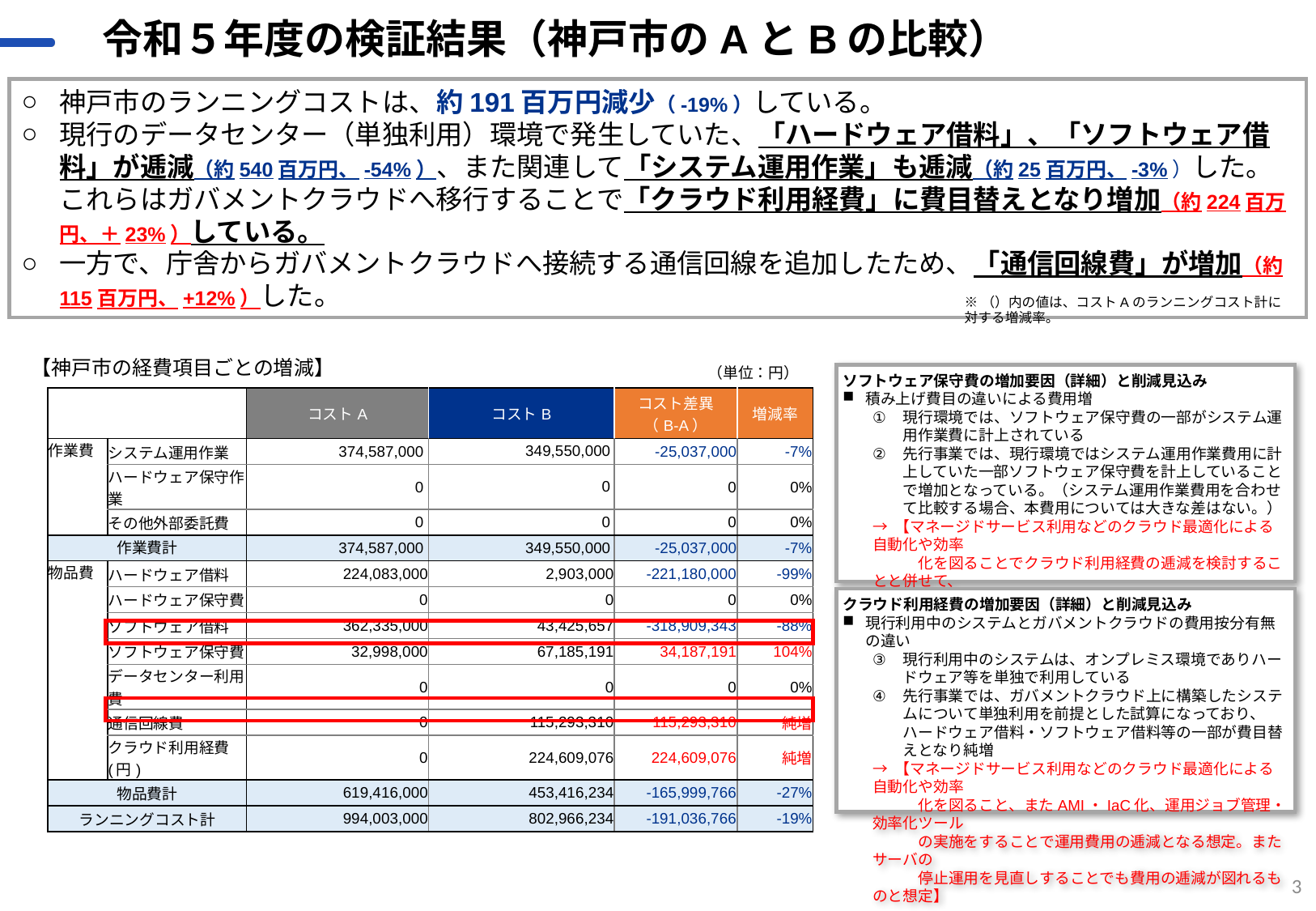

# 令和５年度の検証結果（神戸市のAとBの比較）
神戸市のランニングコストは、約191百万円減少（-19%）している。
現行のデータセンター（単独利用）環境で発生していた、「ハードウェア借料」、「ソフトウェア借料」が逓減（約540百万円、-54%）、また関連して「システム運用作業」も逓減（約25百万円、-3%）した。これらはガバメントクラウドへ移行することで「クラウド利用経費」に費目替えとなり増加（約224百万円、＋23%）している。
一方で、庁舎からガバメントクラウドへ接続する通信回線を追加したため、「通信回線費」が増加（約115百万円、+12%）した。
※（）内の値は、コストAのランニングコスト計に対する増減率。
【神戸市の経費項目ごとの増減】
（単位：円）
ソフトウェア保守費の増加要因（詳細）と削減見込み
積み上げ費目の違いによる費用増
現行環境では、ソフトウェア保守費の一部がシステム運用作業費に計上されている
先行事業では、現行環境ではシステム運用作業費用に計上していた一部ソフトウェア保守費を計上していることで増加となっている。（システム運用作業費用を合わせて比較する場合、本費用については大きな差はない。）
→ 【マネージドサービス利用などのクラウド最適化による自動化や効率
　　　化を図ることでクラウド利用経費の逓減を検討することと併せて、
　　　ソフトウェア借料やソフトウェア保守費逓減となる想定】
|  |  | コストA | コストB | コスト差異 （B-A） | 増減率 |
| --- | --- | --- | --- | --- | --- |
| 作業費 | システム運用作業 | 374,587,000 | 349,550,000 | -25,037,000 | -7% |
|  | ハードウェア保守作業 | 0 | 0 | 0 | 0% |
|  | その他外部委託費 | 0 | 0 | 0 | 0% |
| 作業費計 |  | 374,587,000 | 349,550,000 | -25,037,000 | -7% |
| 物品費 | ハードウェア借料 | 224,083,000 | 2,903,000 | -221,180,000 | -99% |
|  | ハードウェア保守費 | 0 | 0 | 0 | 0% |
|  | ソフトウェア借料 | 362,335,000 | 43,425,657 | -318,909,343 | -88% |
|  | ソフトウェア保守費 | 32,998,000 | 67,185,191 | 34,187,191 | 104% |
|  | データセンター利用費 | 0 | 0 | 0 | 0% |
|  | 通信回線費 | 0 | 115,293,310 | 115,293,310 | 純増 |
|  | クラウド利用経費(円) | 0 | 224,609,076 | 224,609,076 | 純増 |
| 物品費計 |  | 619,416,000 | 453,416,234 | -165,999,766 | -27% |
| ランニングコスト計 |  | 994,003,000 | 802,966,234 | -191,036,766 | -19% |
クラウド利用経費の増加要因（詳細）と削減見込み
現行利用中のシステムとガバメントクラウドの費用按分有無の違い
現行利用中のシステムは、オンプレミス環境でありハードウェア等を単独で利用している
先行事業では、ガバメントクラウド上に構築したシステムについて単独利用を前提とした試算になっており、ハードウェア借料・ソフトウェア借料等の一部が費目替えとなり純増
→ 【マネージドサービス利用などのクラウド最適化による自動化や効率
　　　化を図ること、またAMI・IaC化、運用ジョブ管理・効率化ツール
　　　の実施をすることで運用費用の逓減となる想定。またサーバの
　　　停止運用を見直しすることでも費用の逓減が図れるものと想定】

3